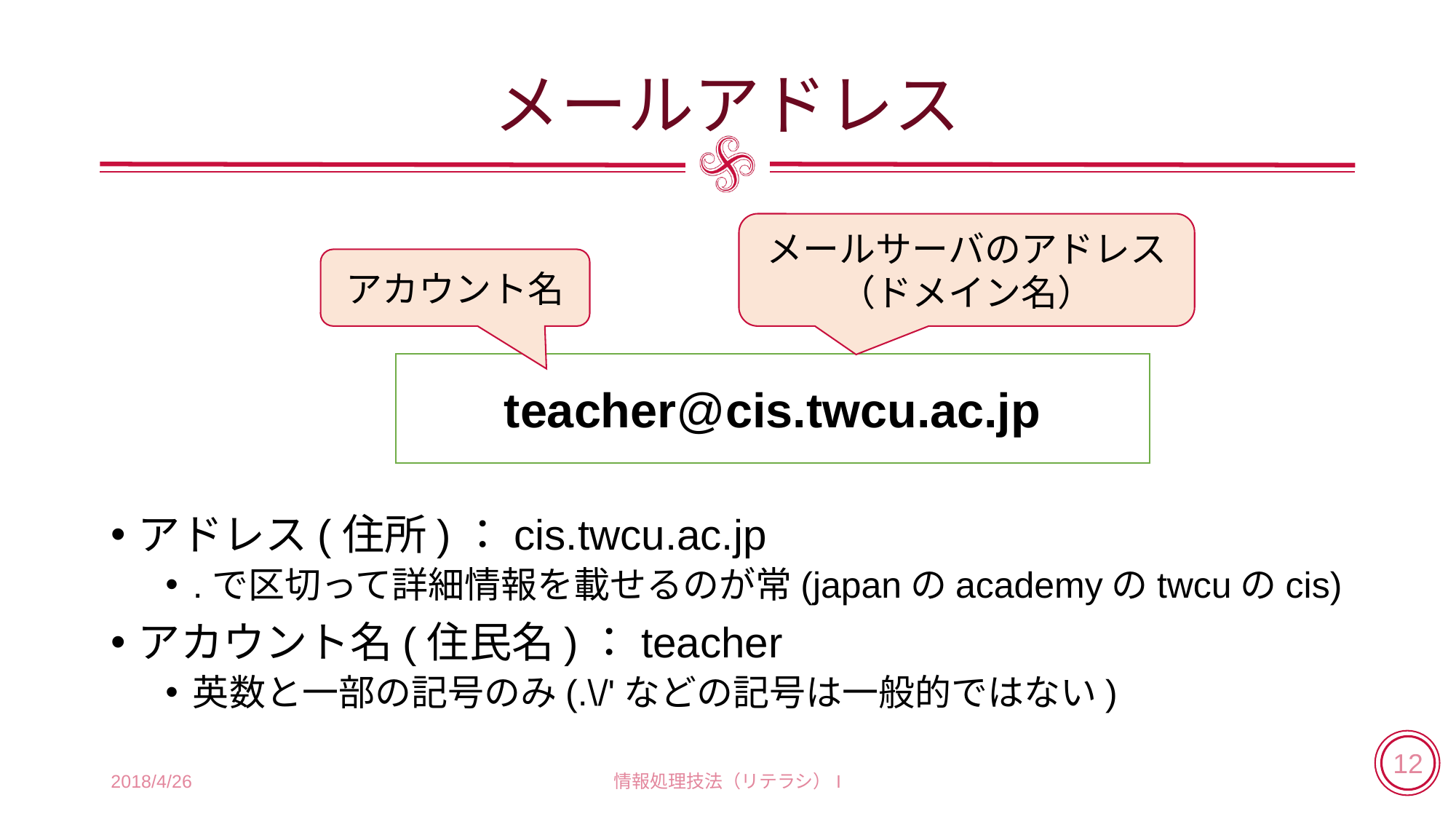

# メールアドレス
メールサーバのアドレス
（ドメイン名）
アカウント名
teacher@cis.twcu.ac.jp
アドレス(住所)：cis.twcu.ac.jp
.で区切って詳細情報を載せるのが常(japanのacademyのtwcuのcis)
アカウント名(住民名)：teacher
英数と一部の記号のみ(.\/'などの記号は一般的ではない)
2018/4/26
情報処理技法（リテラシ）I